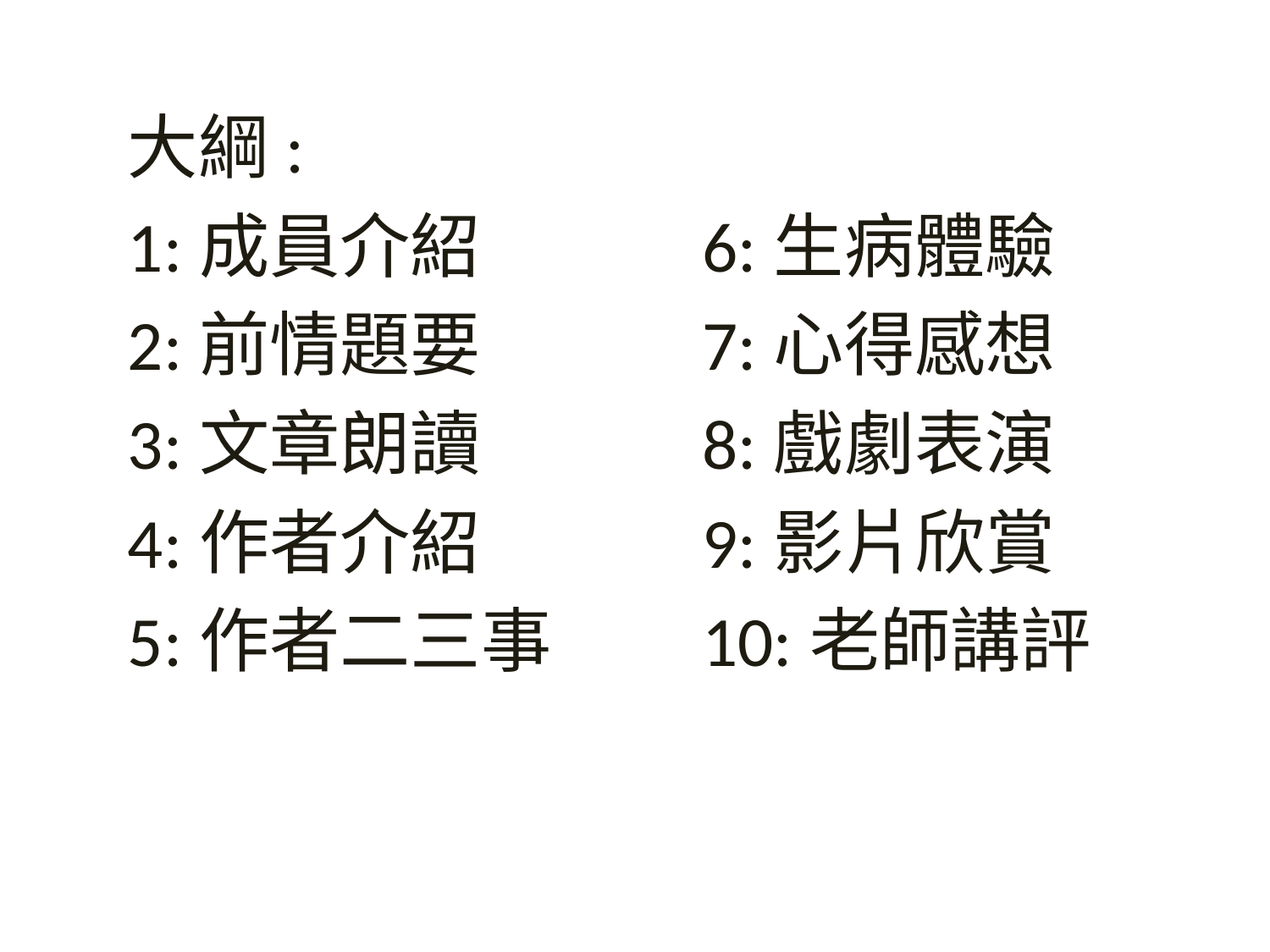

大綱:
1:成員介紹
2:前情題要
3:文章朗讀
4:作者介紹
5:作者二三事

6:生病體驗
7:心得感想
8:戲劇表演
9:影片欣賞
10:老師講評